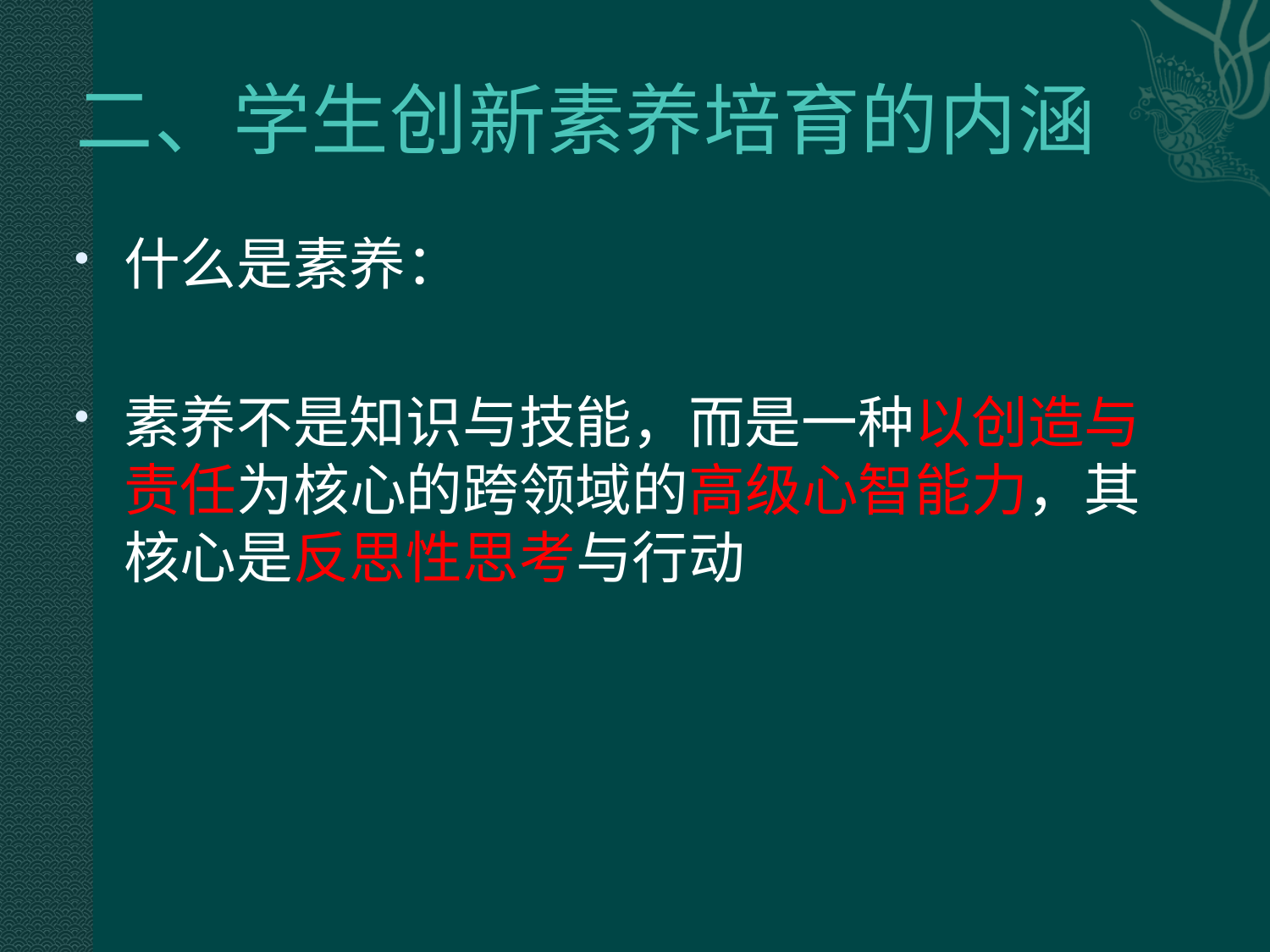

# 二、学生创新素养培育的内涵
什么是素养：

素养不是知识与技能，而是一种以创造与责任为核心的跨领域的高级心智能力，其核心是反思性思考与行动